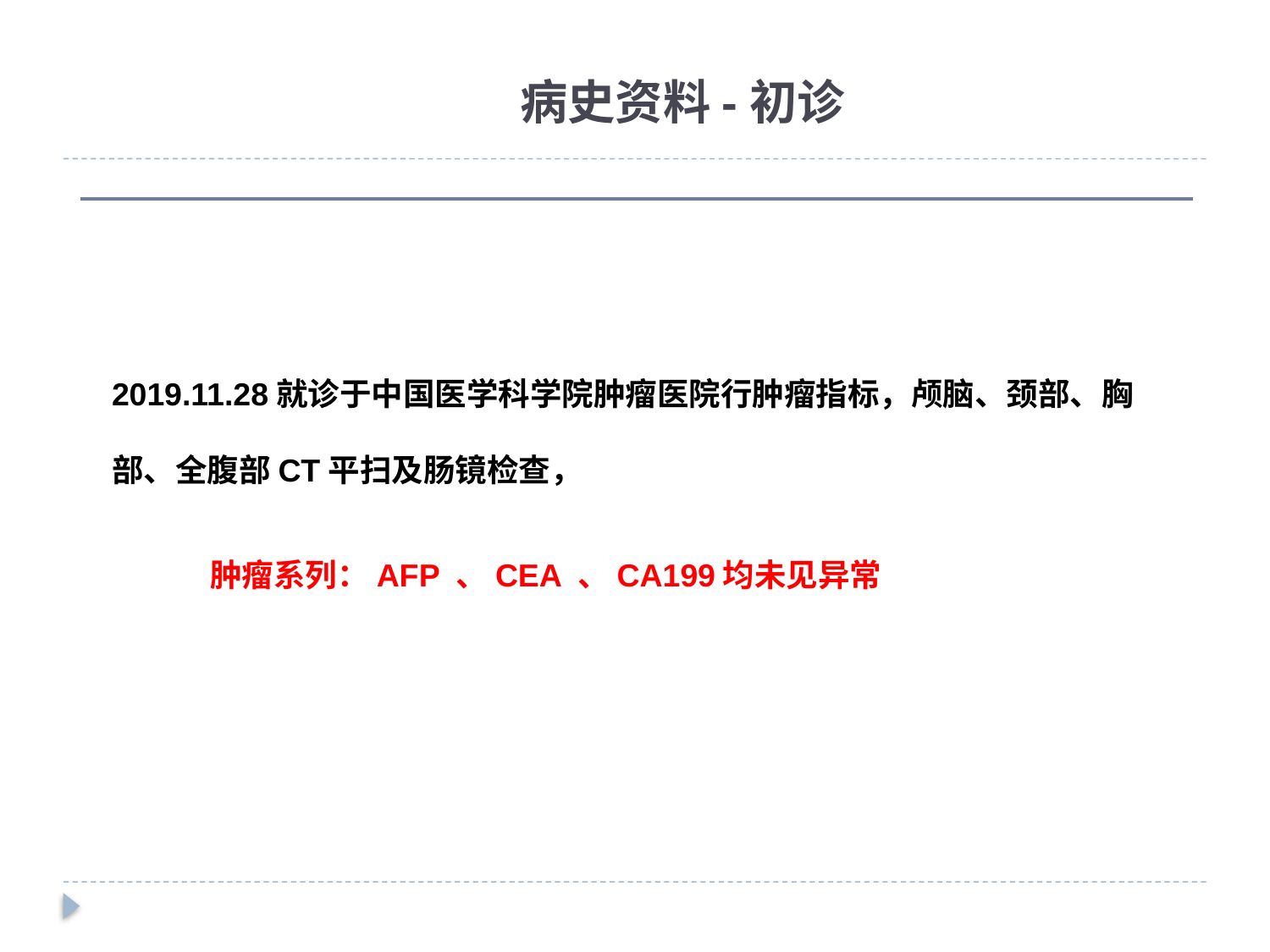

病史资料-初诊
2019.11.28就诊于中国医学科学院肿瘤医院行肿瘤指标，颅脑、颈部、胸部、全腹部CT平扫及肠镜检查，
肿瘤系列：AFP 、CEA 、CA199均未见异常